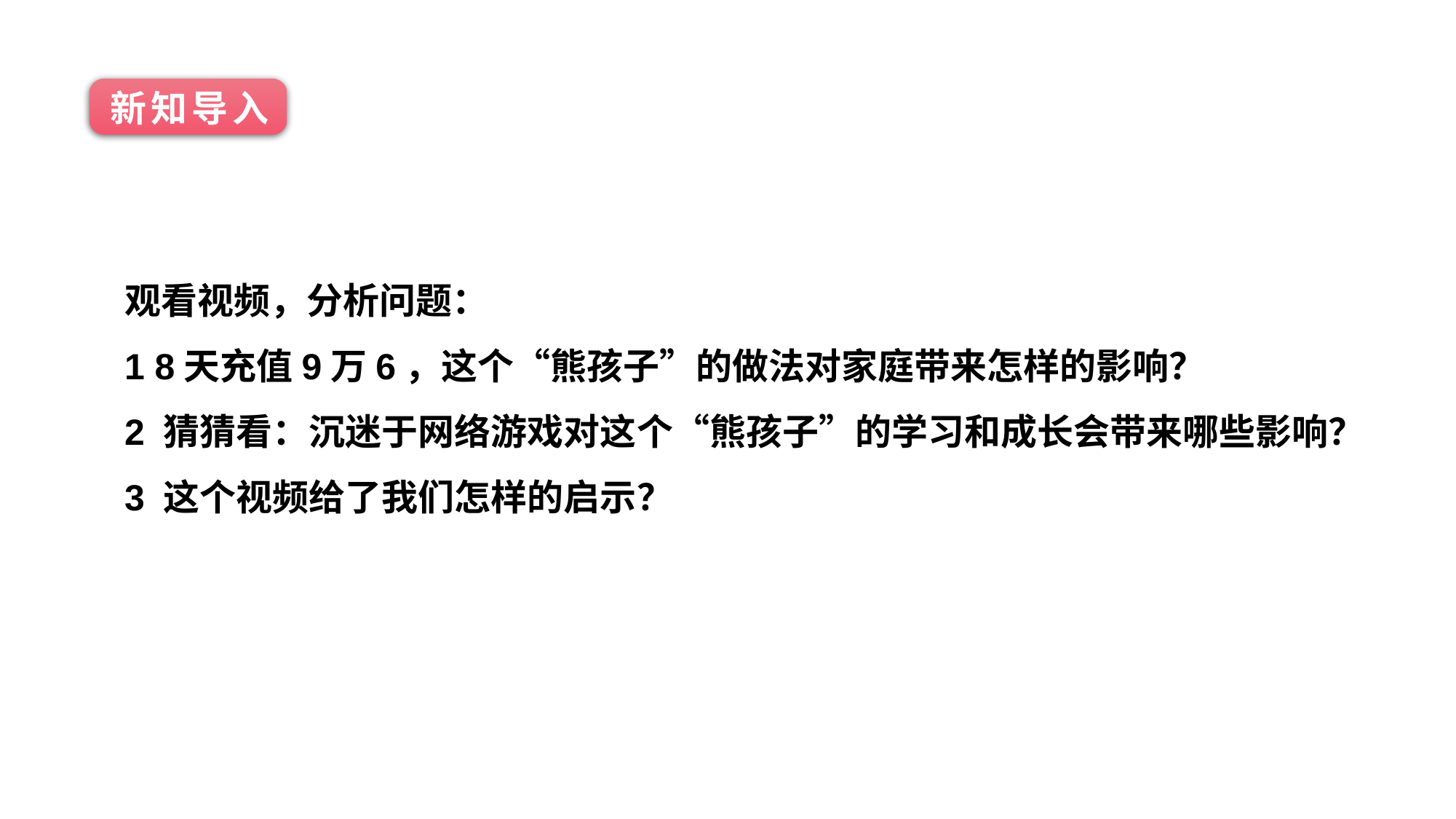

# 新知导入
观看视频，分析问题：
1 8天充值9万6，这个“熊孩子”的做法对家庭带来怎样的影响？
2 猜猜看：沉迷于网络游戏对这个“熊孩子”的学习和成长会带来哪些影响？
3 这个视频给了我们怎样的启示？